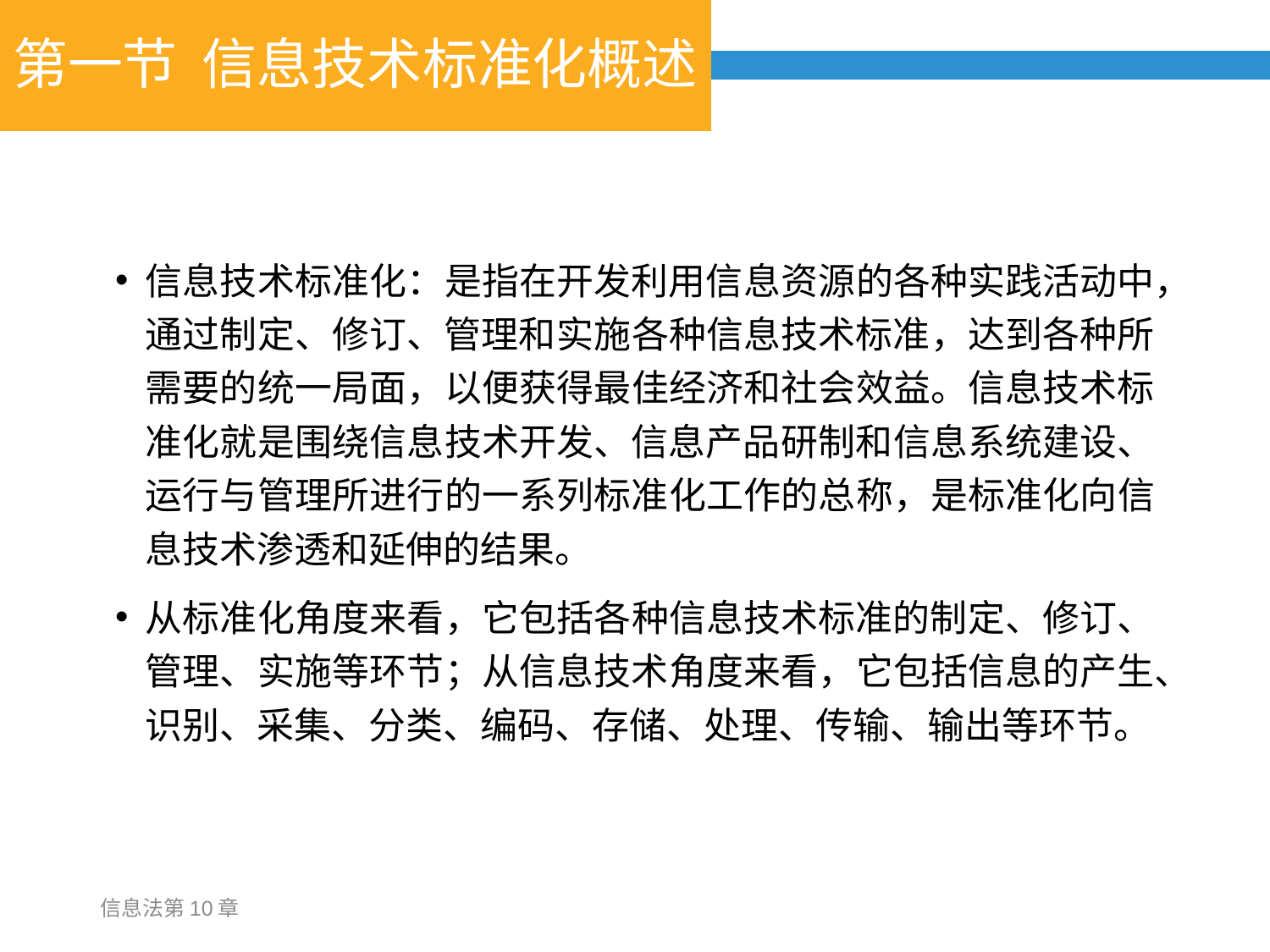

# 第一节  信息技术标准化概述
信息技术标准化：是指在开发利用信息资源的各种实践活动中，通过制定、修订、管理和实施各种信息技术标准，达到各种所需要的统一局面，以便获得最佳经济和社会效益。信息技术标准化就是围绕信息技术开发、信息产品研制和信息系统建设、运行与管理所进行的一系列标准化工作的总称，是标准化向信息技术渗透和延伸的结果。
从标准化角度来看，它包括各种信息技术标准的制定、修订、管理、实施等环节；从信息技术角度来看，它包括信息的产生、识别、采集、分类、编码、存储、处理、传输、输出等环节。

信息法第10章